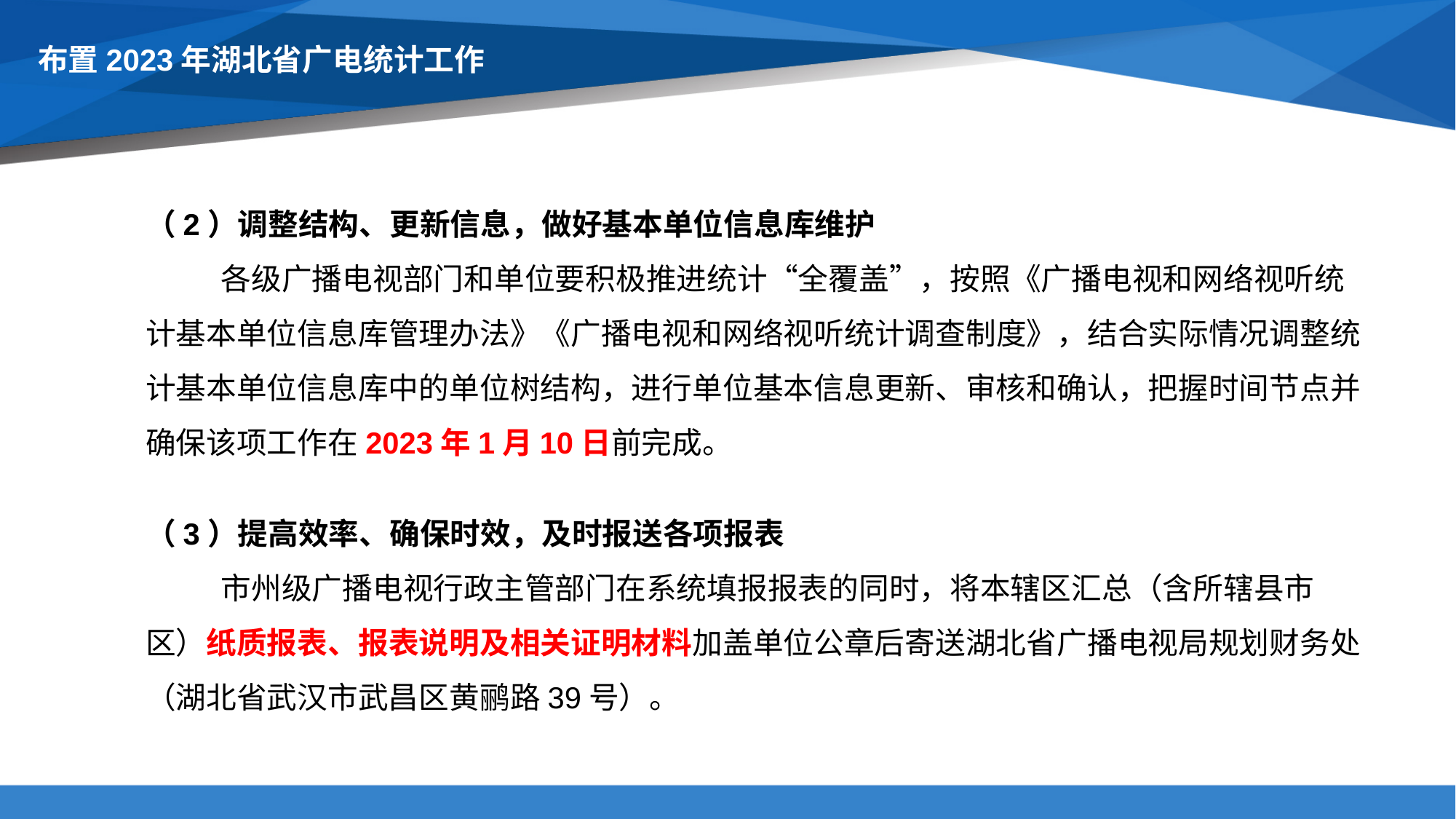

# 布置2023年湖北省广电统计工作
（2）调整结构、更新信息，做好基本单位信息库维护
  各级广播电视部门和单位要积极推进统计“全覆盖”，按照《广播电视和网络视听统计基本单位信息库管理办法》《广播电视和网络视听统计调查制度》，结合实际情况调整统计基本单位信息库中的单位树结构，进行单位基本信息更新、审核和确认，把握时间节点并确保该项工作在2023年1月10日前完成。

（3）提高效率、确保时效，及时报送各项报表
  市州级广播电视行政主管部门在系统填报报表的同时，将本辖区汇总（含所辖县市区）纸质报表、报表说明及相关证明材料加盖单位公章后寄送湖北省广播电视局规划财务处（湖北省武汉市武昌区黄鹂路39号）。